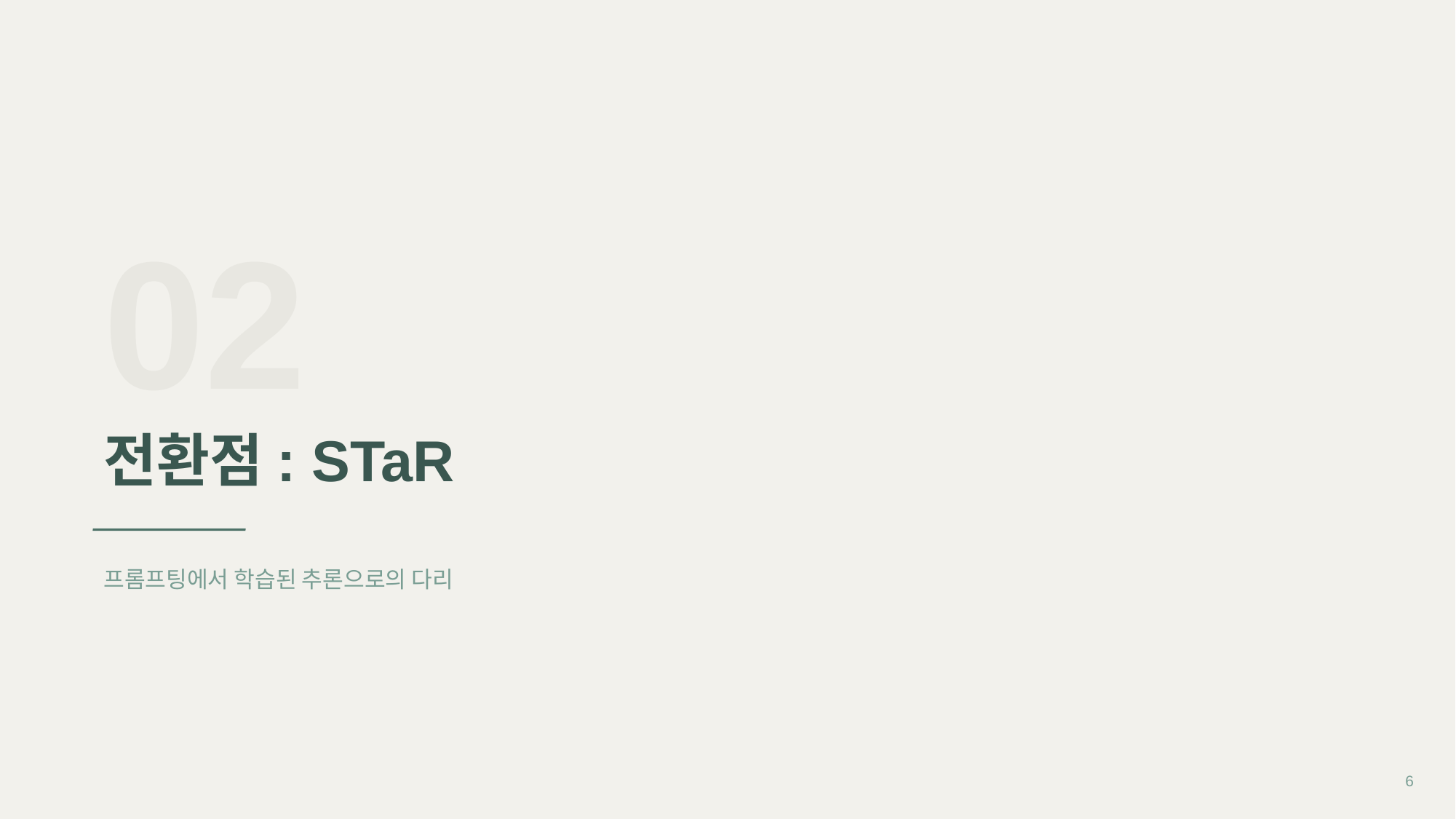

02
전환점: STaR

프롬프팅에서 학습된 추론으로의 다리
6